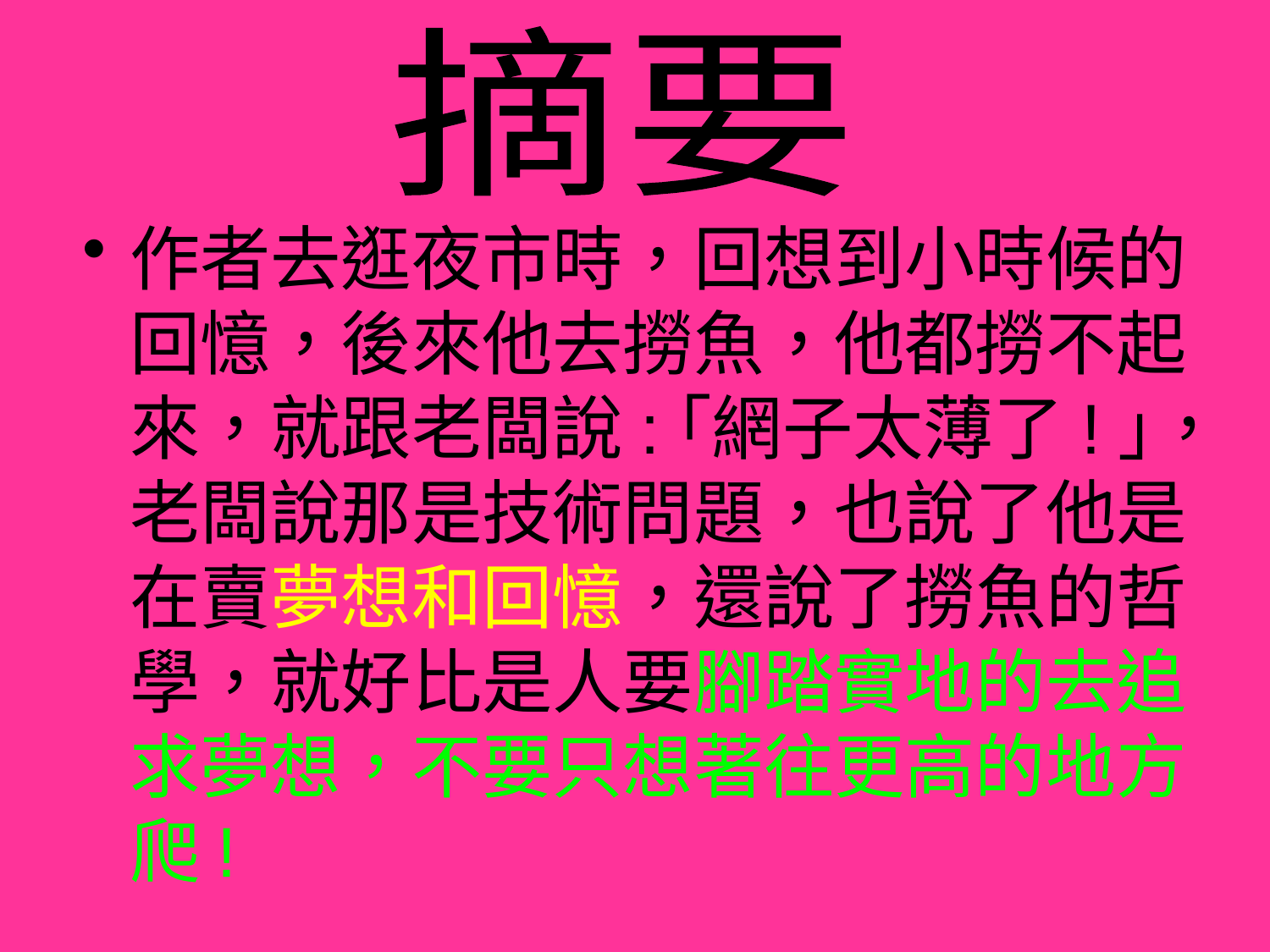

摘要
作者去逛夜市時，回想到小時候的回憶，後來他去撈魚，他都撈不起來，就跟老闆說:｢網子太薄了!｣，老闆說那是技術問題，也說了他是在賣夢想和回憶，還說了撈魚的哲學，就好比是人要腳踏實地的去追求夢想，不要只想著往更高的地方爬!